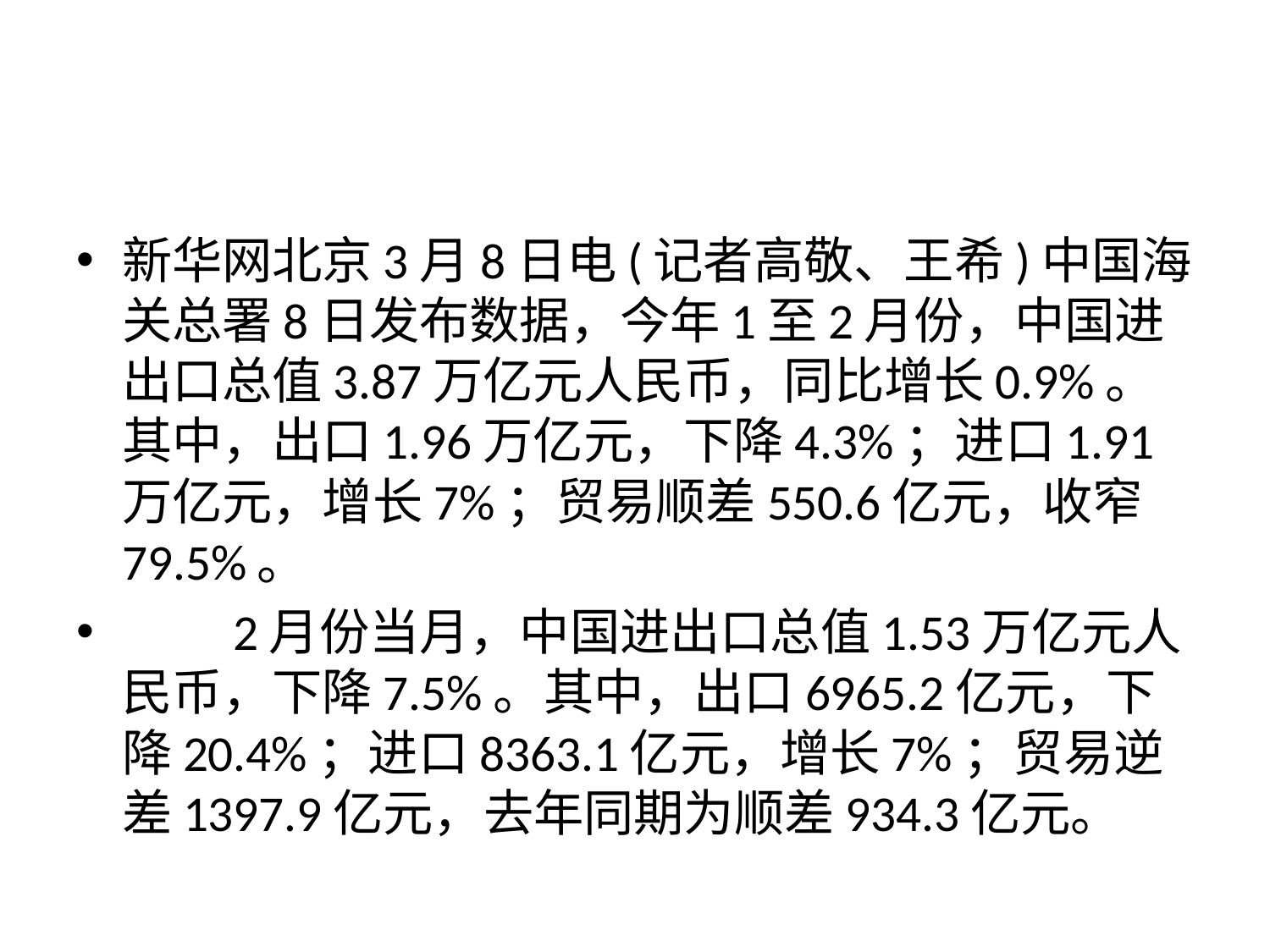

新华网北京3月8日电(记者高敬、王希)中国海关总署8日发布数据，今年1至2月份，中国进出口总值3.87万亿元人民币，同比增长0.9%。其中，出口1.96万亿元，下降4.3%；进口1.91万亿元，增长7%；贸易顺差550.6亿元，收窄79.5%。
　　2月份当月，中国进出口总值1.53万亿元人民币，下降7.5%。其中，出口6965.2亿元，下降20.4%；进口8363.1亿元，增长7%；贸易逆差1397.9亿元，去年同期为顺差934.3亿元。